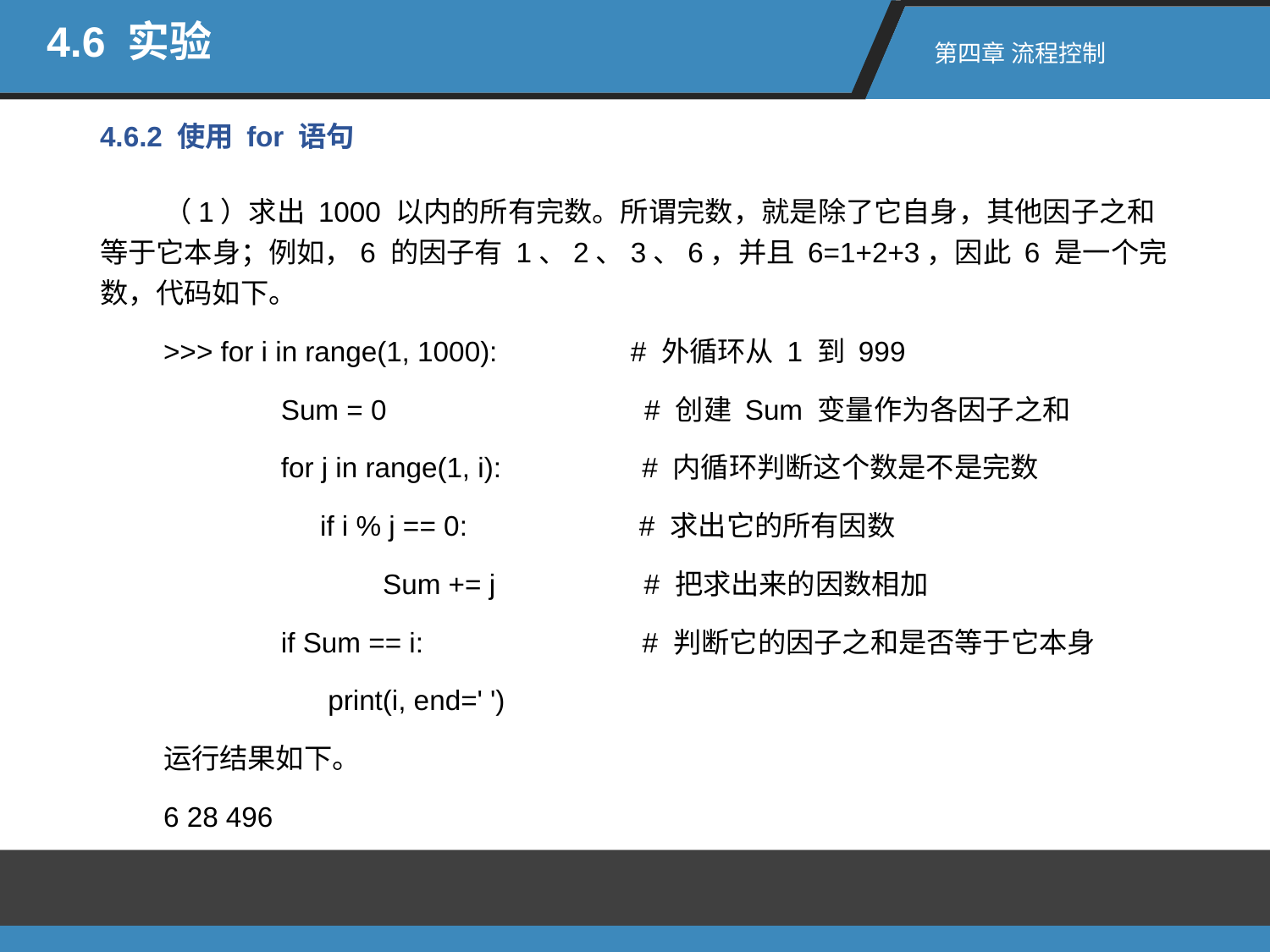

4.6 实验
第四章 流程控制
4.6.2 使用 for 语句
（1）求出 1000 以内的所有完数。所谓完数，就是除了它自身，其他因子之和等于它本身；例如，6 的因子有 1、2、3、6，并且 6=1+2+3，因此 6 是一个完数，代码如下。
>>> for i in range(1, 1000):                 # 外循环从 1 到 999
               Sum = 0                                 # 创建 Sum 变量作为各因子之和
               for j in range(1, i):                  # 内循环判断这个数是不是完数
                    if i % j == 0:                      # 求出它的所有因数
                            Sum += j                   # 把求出来的因数相加
               if Sum == i:                            # 判断它的因子之和是否等于它本身
                     print(i, end=' ')
运行结果如下。
6 28 496